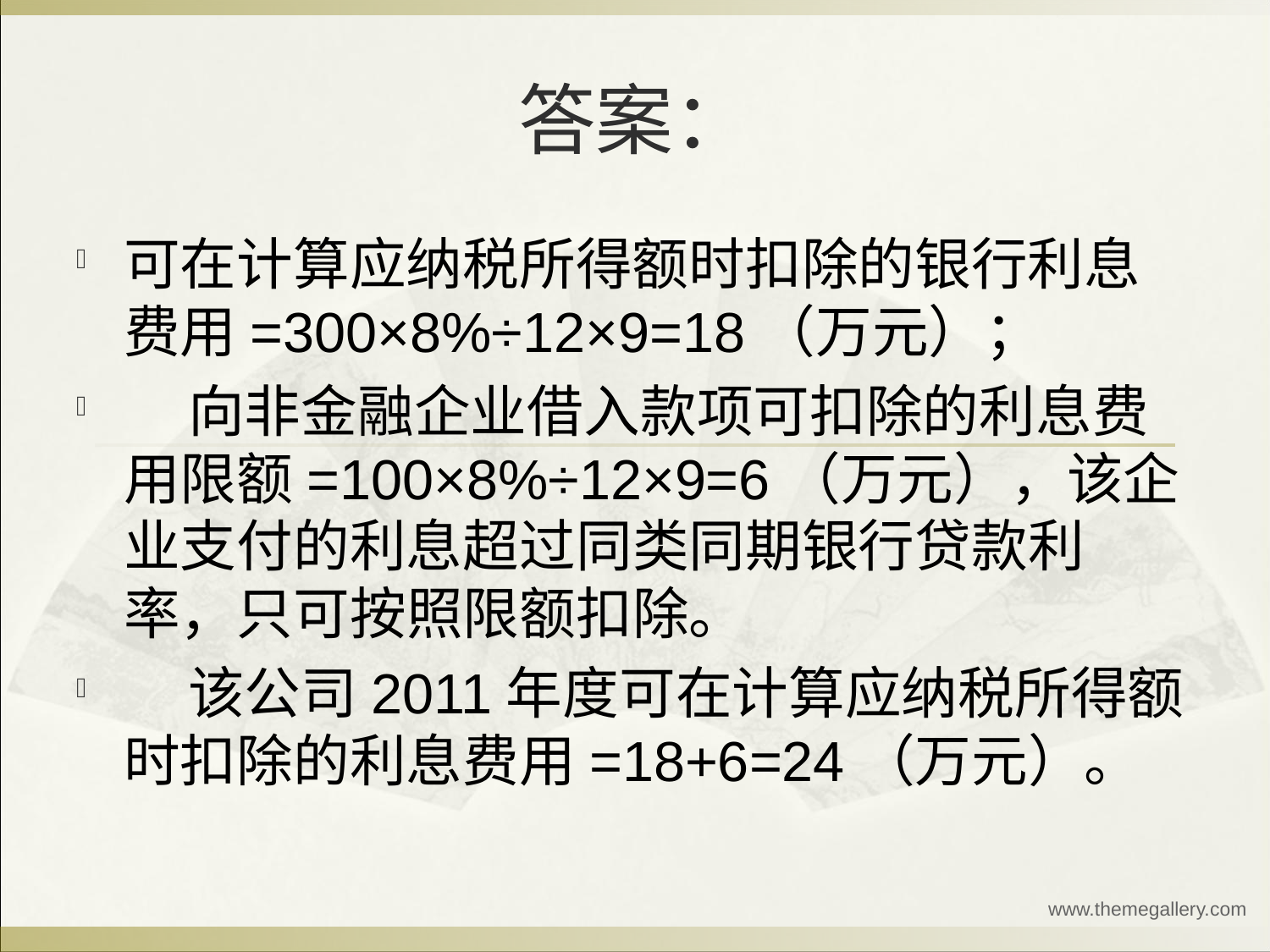

# 答案：
可在计算应纳税所得额时扣除的银行利息费用=300×8%÷12×9=18（万元）；
    向非金融企业借入款项可扣除的利息费用限额=100×8%÷12×9=6（万元），该企业支付的利息超过同类同期银行贷款利率，只可按照限额扣除。
    该公司2011年度可在计算应纳税所得额时扣除的利息费用=18+6=24（万元）。

www.themegallery.com